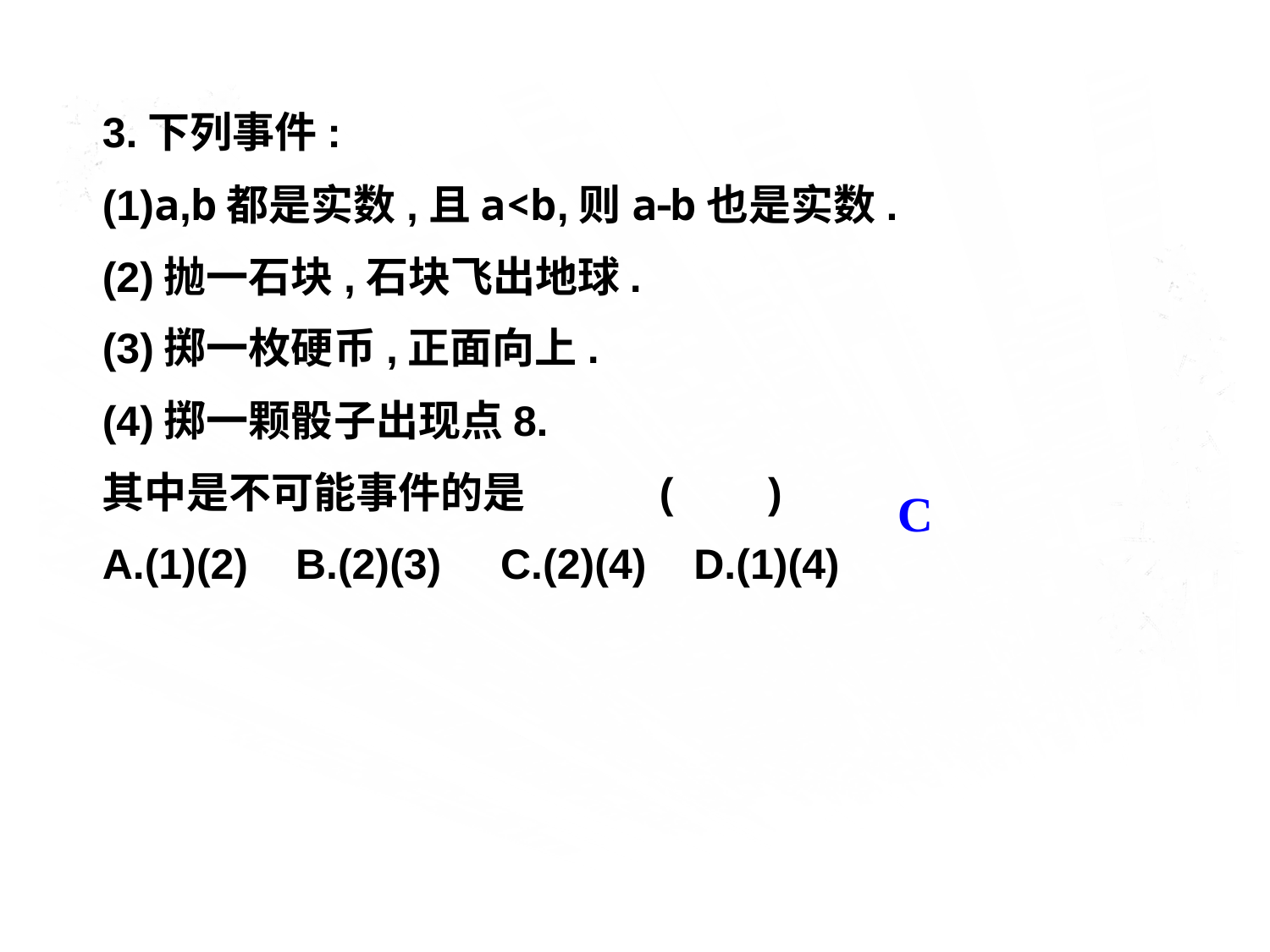

3.下列事件:
(1)a,b都是实数,且a<b,则a−b也是实数.
(2)抛一石块,石块飞出地球.
(3)掷一枚硬币,正面向上.
(4)掷一颗骰子出现点8.
其中是不可能事件的是             (        )
A.(1)(2)    B.(2)(3)     C.(2)(4)    D.(1)(4)
C